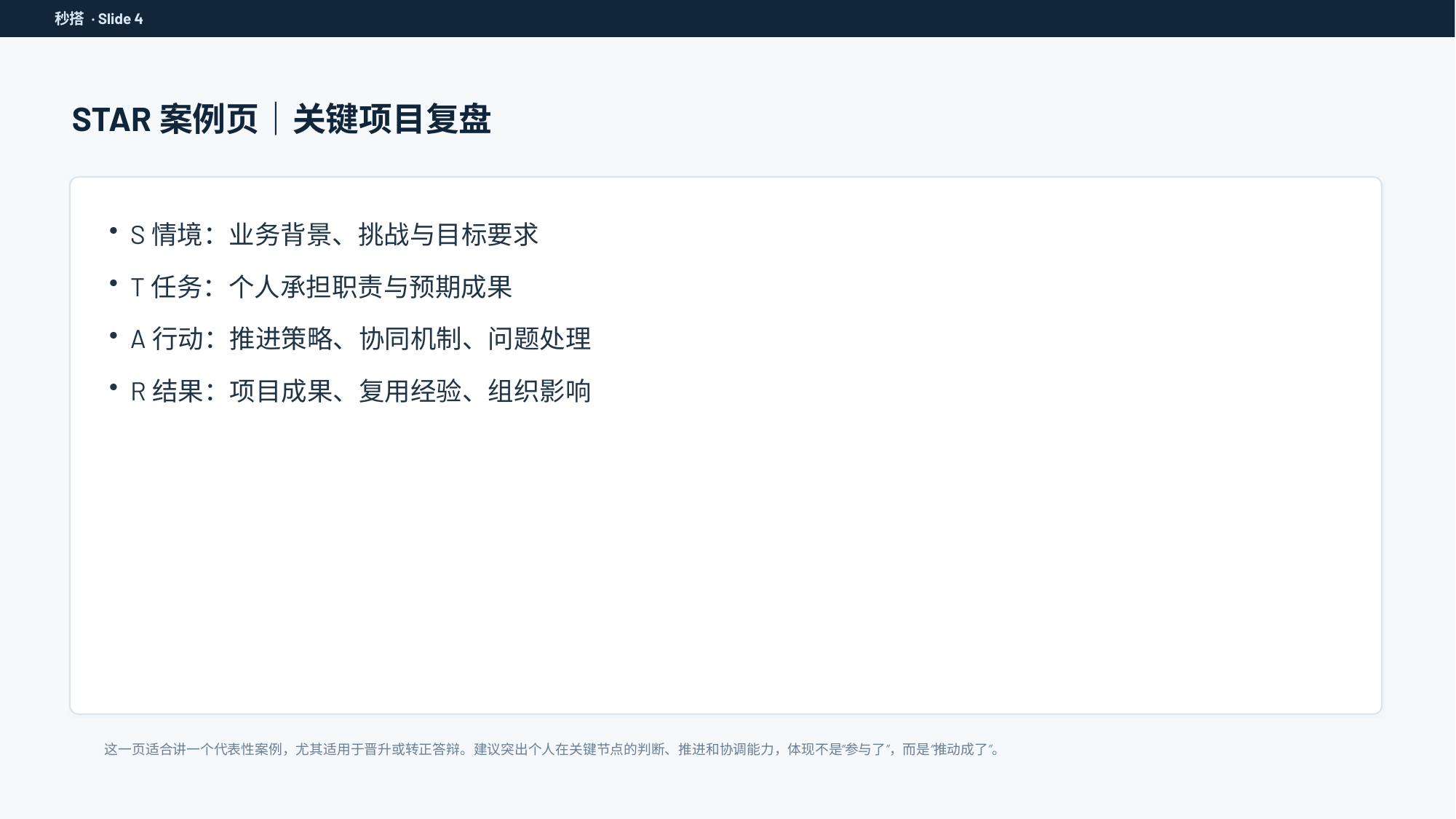

秒搭 · Slide 4
STAR案例页｜关键项目复盘

S情境：业务背景、挑战与目标要求
T任务：个人承担职责与预期成果
A行动：推进策略、协同机制、问题处理
R结果：项目成果、复用经验、组织影响
这一页适合讲一个代表性案例，尤其适用于晋升或转正答辩。建议突出个人在关键节点的判断、推进和协调能力，体现不是“参与了”，而是“推动成了”。